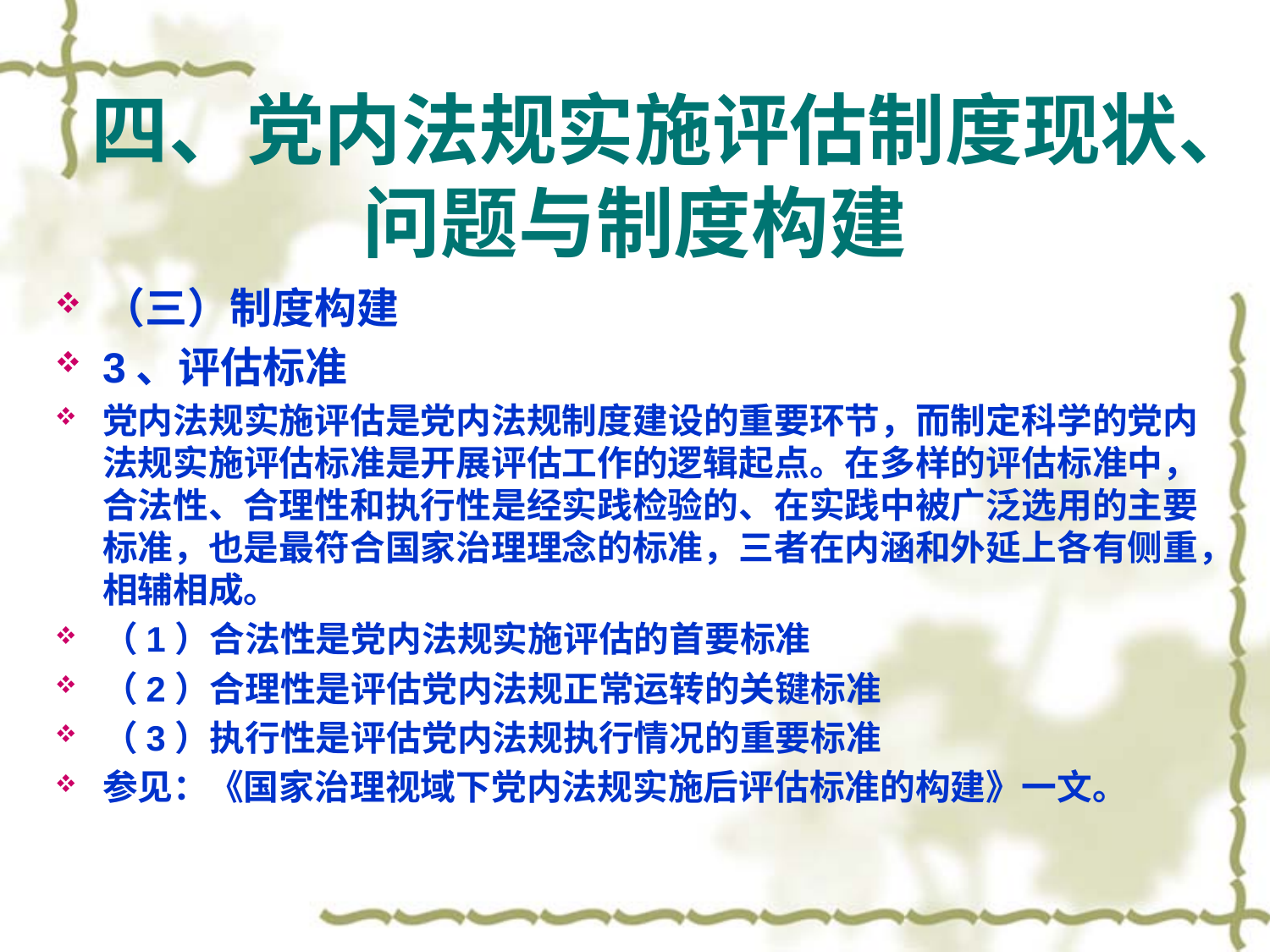

# 四、党内法规实施评估制度现状、问题与制度构建
（三）制度构建
3、评估标准
党内法规实施评估是党内法规制度建设的重要环节，而制定科学的党内法规实施评估标准是开展评估工作的逻辑起点。在多样的评估标准中，合法性、合理性和执行性是经实践检验的、在实践中被广泛选用的主要标准，也是最符合国家治理理念的标准，三者在内涵和外延上各有侧重，相辅相成。
（1）合法性是党内法规实施评估的首要标准
（2）合理性是评估党内法规正常运转的关键标准
（3）执行性是评估党内法规执行情况的重要标准
参见：《国家治理视域下党内法规实施后评估标准的构建》一文。